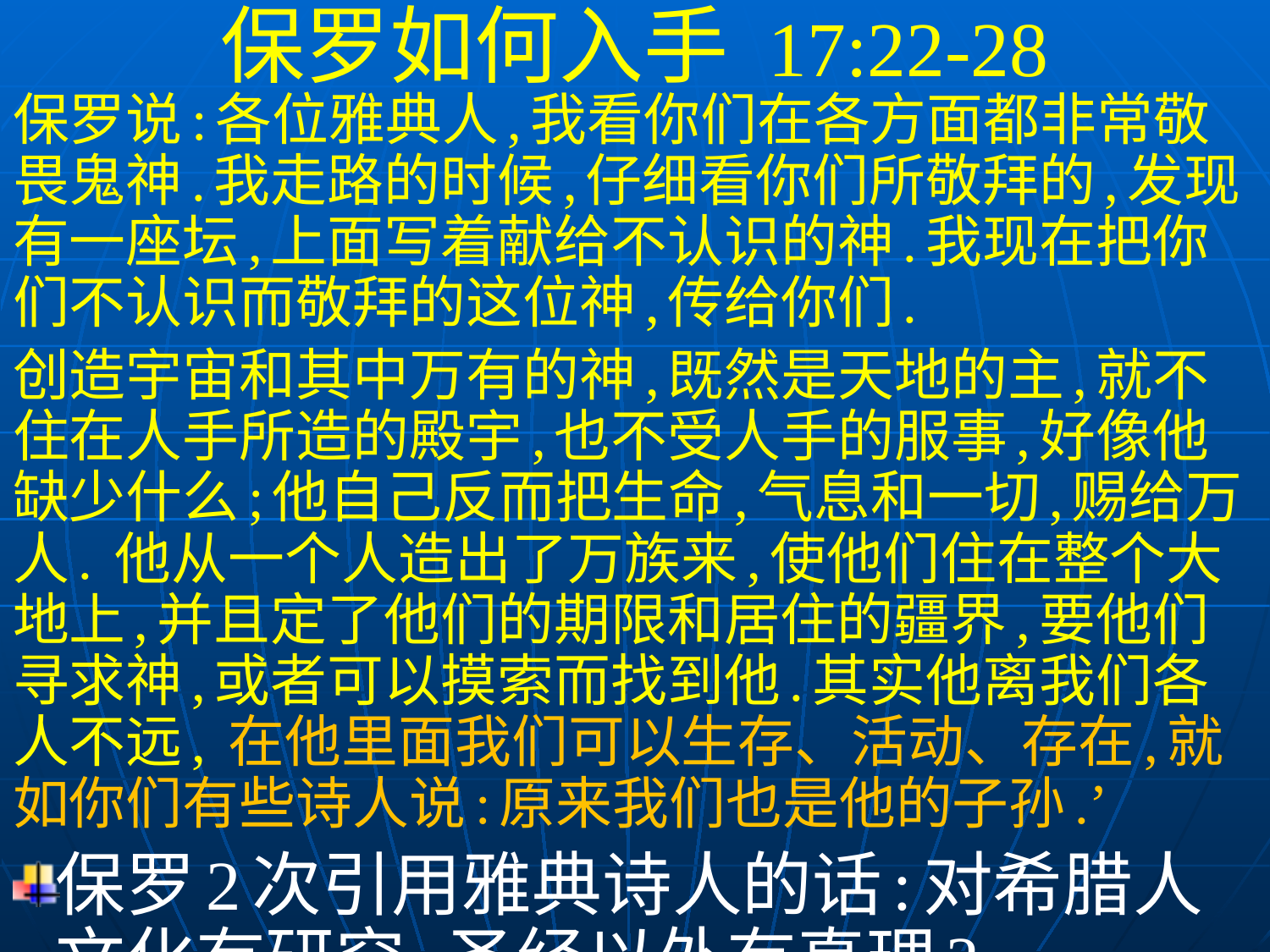

保罗如何入手 17:22-28
保罗说:各位雅典人,我看你们在各方面都非常敬畏鬼神.我走路的时候,仔细看你们所敬拜的,发现有一座坛,上面写着献给不认识的神.我现在把你们不认识而敬拜的这位神,传给你们.
创造宇宙和其中万有的神,既然是天地的主,就不住在人手所造的殿宇,也不受人手的服事,好像他缺少什么;他自己反而把生命,气息和一切,赐给万人. 他从一个人造出了万族来,使他们住在整个大地上,并且定了他们的期限和居住的疆界,要他们寻求神,或者可以摸索而找到他.其实他离我们各人不远, 在他里面我们可以生存、活动、存在,就如你们有些诗人说:原来我们也是他的子孙.’
保罗2次引用雅典诗人的话:对希腊人文化有研究:圣经以外有真理?